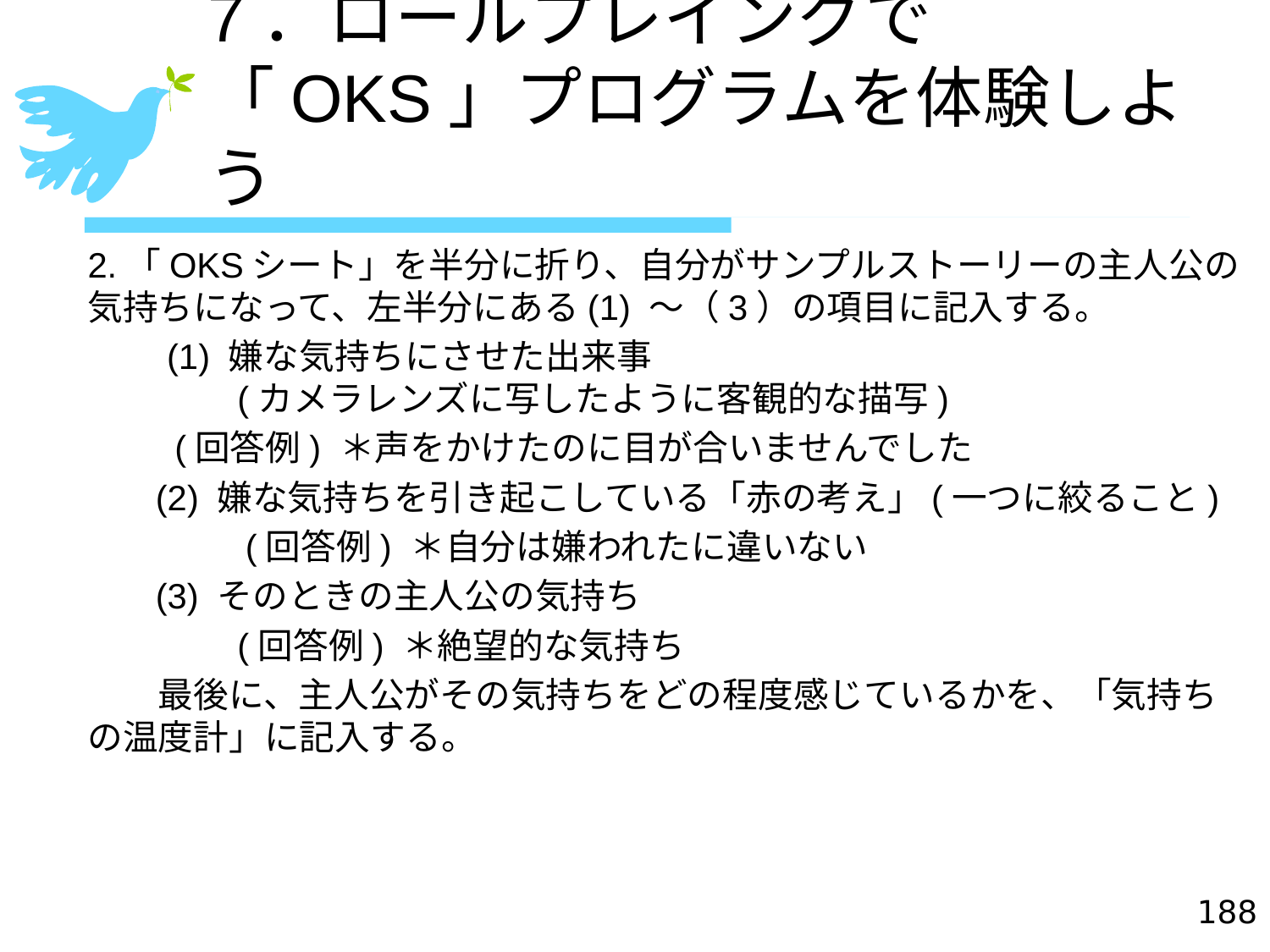

# 7．ロールプレイングで「OKS」プログラムを体験しよう

2.「OKSシート」を半分に折り、自分がサンプルストーリーの主人公の気持ちになって、左半分にある(1) 〜（3）の項目に記入する。
　　(1) 嫌な気持ちにさせた出来事
　　　　(カメラレンズに写したように客観的な描写)
　　 (回答例) ＊声をかけたのに目が合いませんでした
 　 (2) 嫌な気持ちを引き起こしている「赤の考え」(一つに絞ること)
　　　　 (回答例) ＊自分は嫌われたに違いない
  　(3) そのときの主人公の気持ち
　　　　(回答例) ＊絶望的な気持ち
　　最後に、主人公がその気持ちをどの程度感じているかを、「気持ちの温度計」に記入する。

188